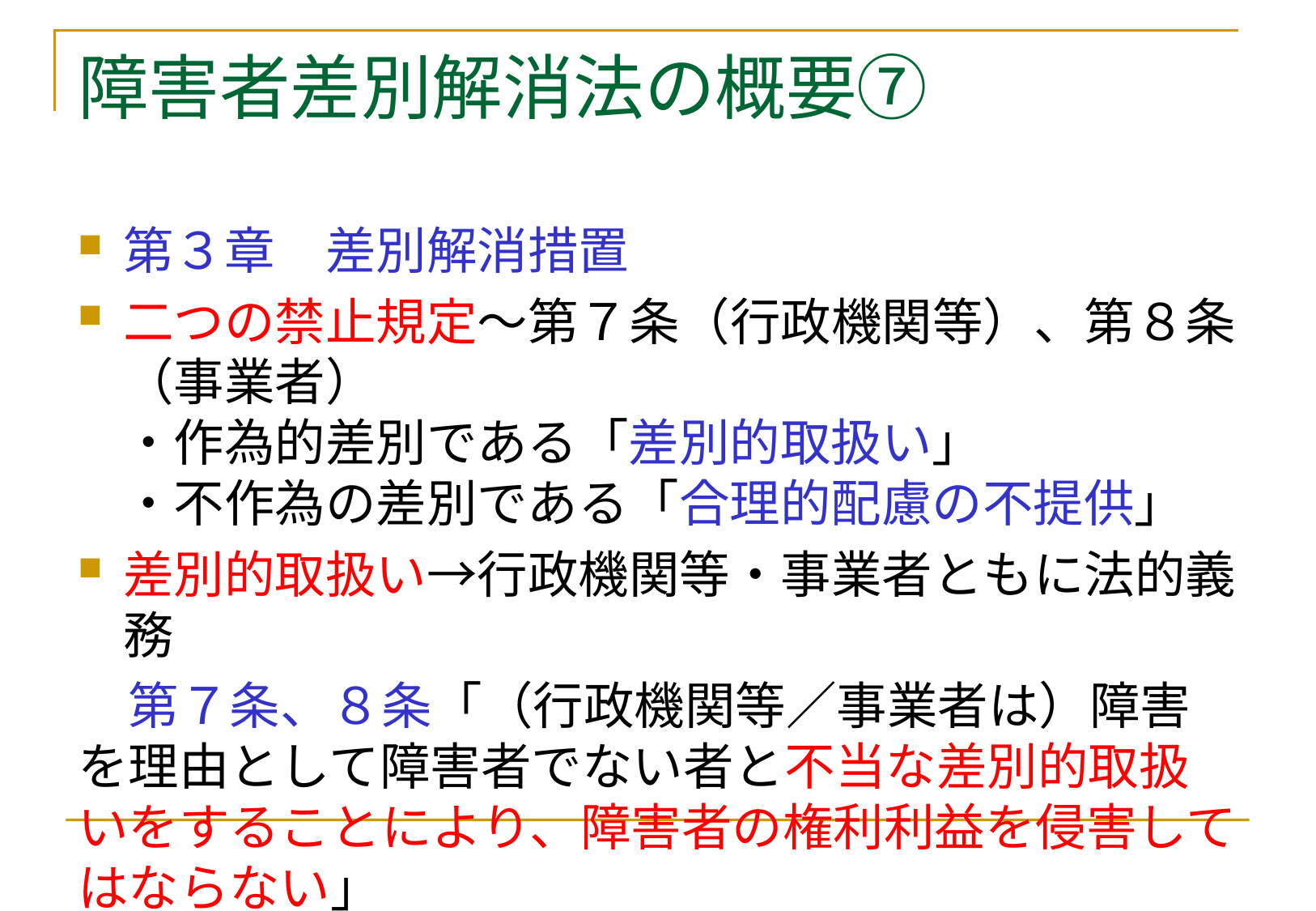

# 障害者差別解消法の概要⑦
第３章　差別解消措置
二つの禁止規定～第７条（行政機関等）、第８条（事業者）
・作為的差別である「差別的取扱い」
・不作為の差別である「合理的配慮の不提供」
差別的取扱い→行政機関等・事業者ともに法的義務
　第７条、８条「（行政機関等／事業者は）障害を理由として障害者でない者と不当な差別的取扱いをすることにより、障害者の権利利益を侵害してはならない」